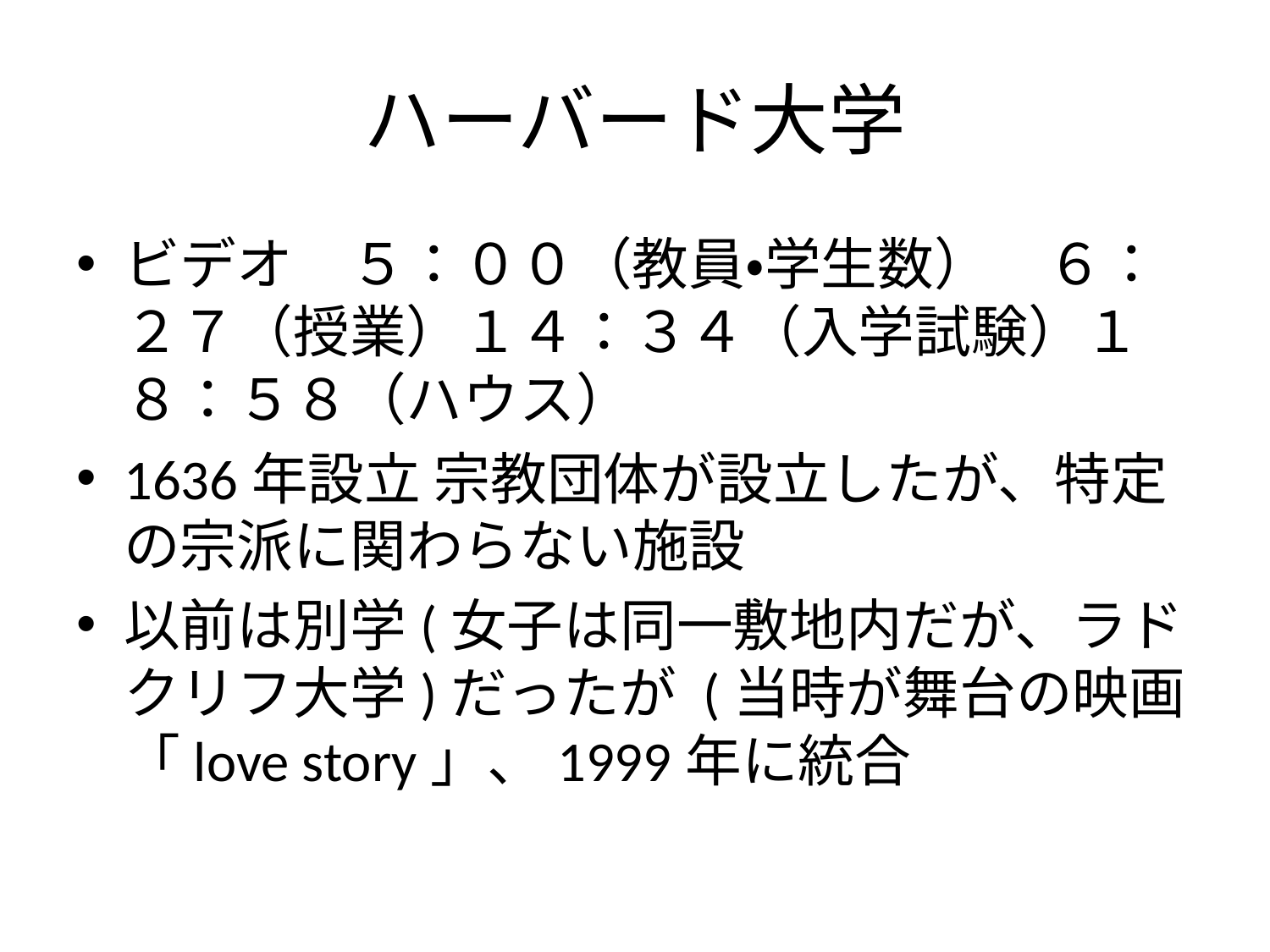

# ハーバード大学
ビデオ　５：００（教員・学生数）　６：２７（授業）１４：３４（入学試験）１８：５８（ハウス）
1636年設立 宗教団体が設立したが、特定の宗派に関わらない施設
以前は別学(女子は同一敷地内だが、ラドクリフ大学)だったが (当時が舞台の映画「love story」、1999年に統合